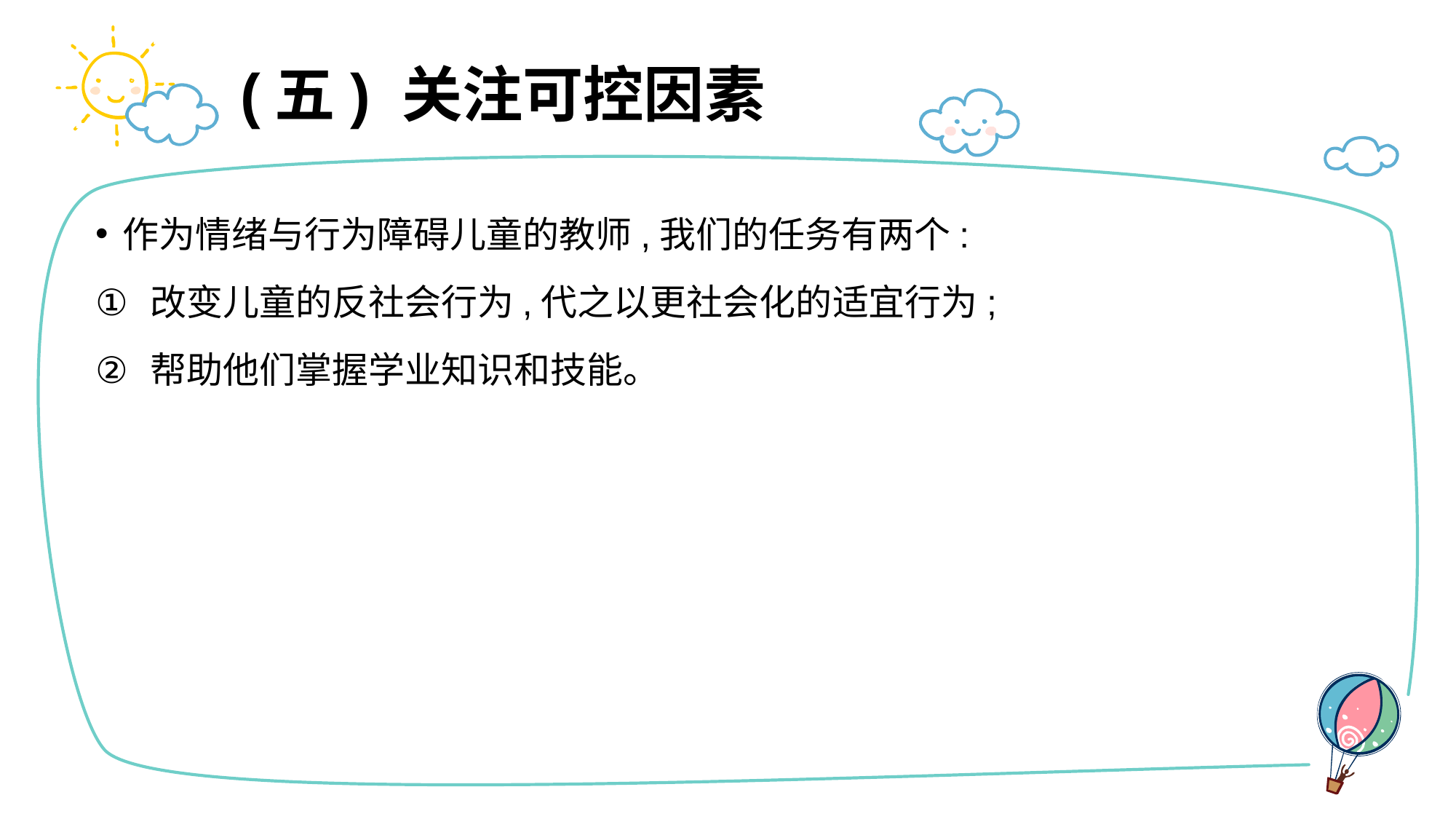

# (五) 关注可控因素
作为情绪与行为障碍儿童的教师,我们的任务有两个:
改变儿童的反社会行为,代之以更社会化的适宜行为;
帮助他们掌握学业知识和技能。